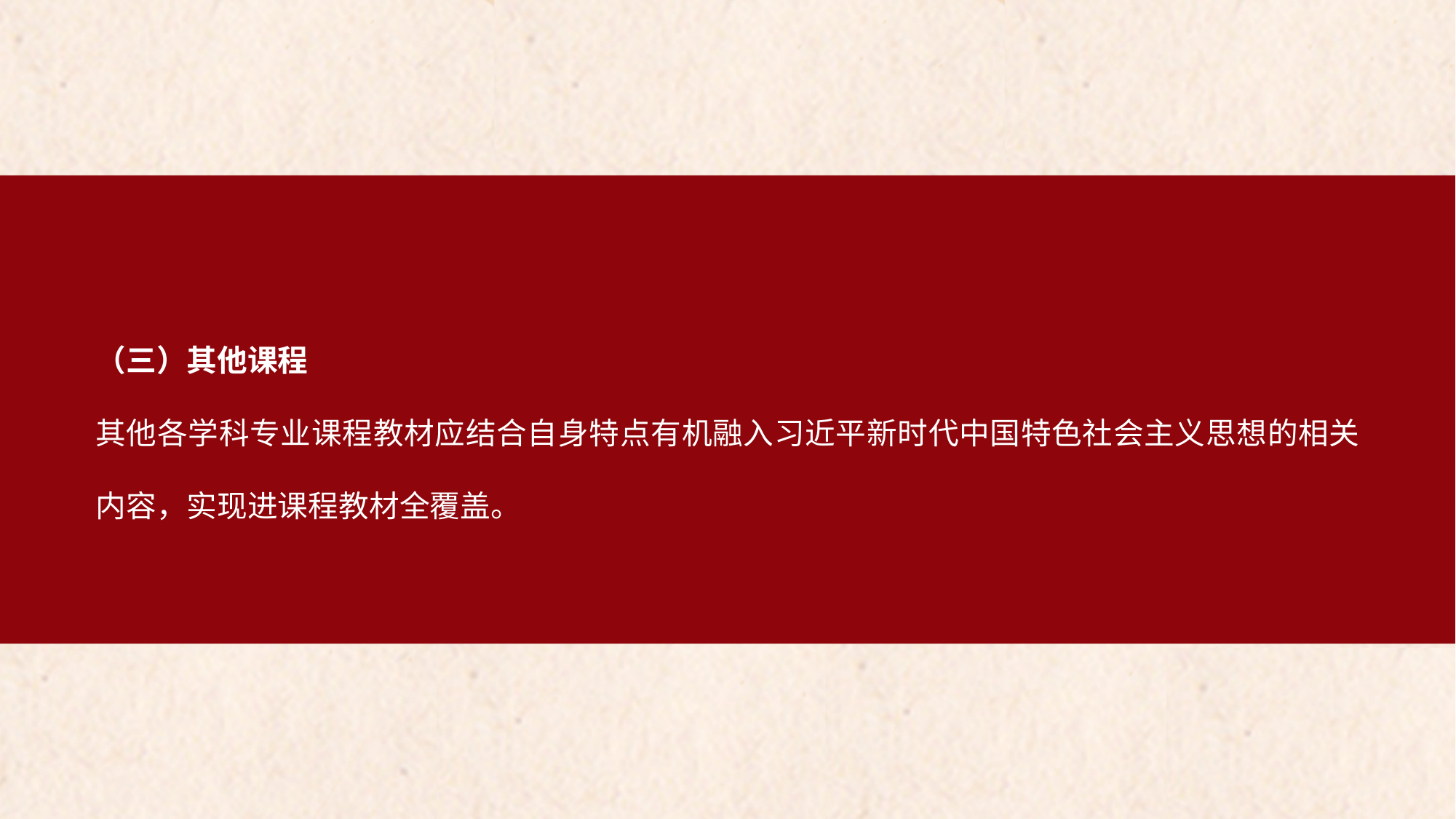

（三）其他课程
其他各学科专业课程教材应结合自身特点有机融入习近平新时代中国特色社会主义思想的相关内容，实现进课程教材全覆盖。